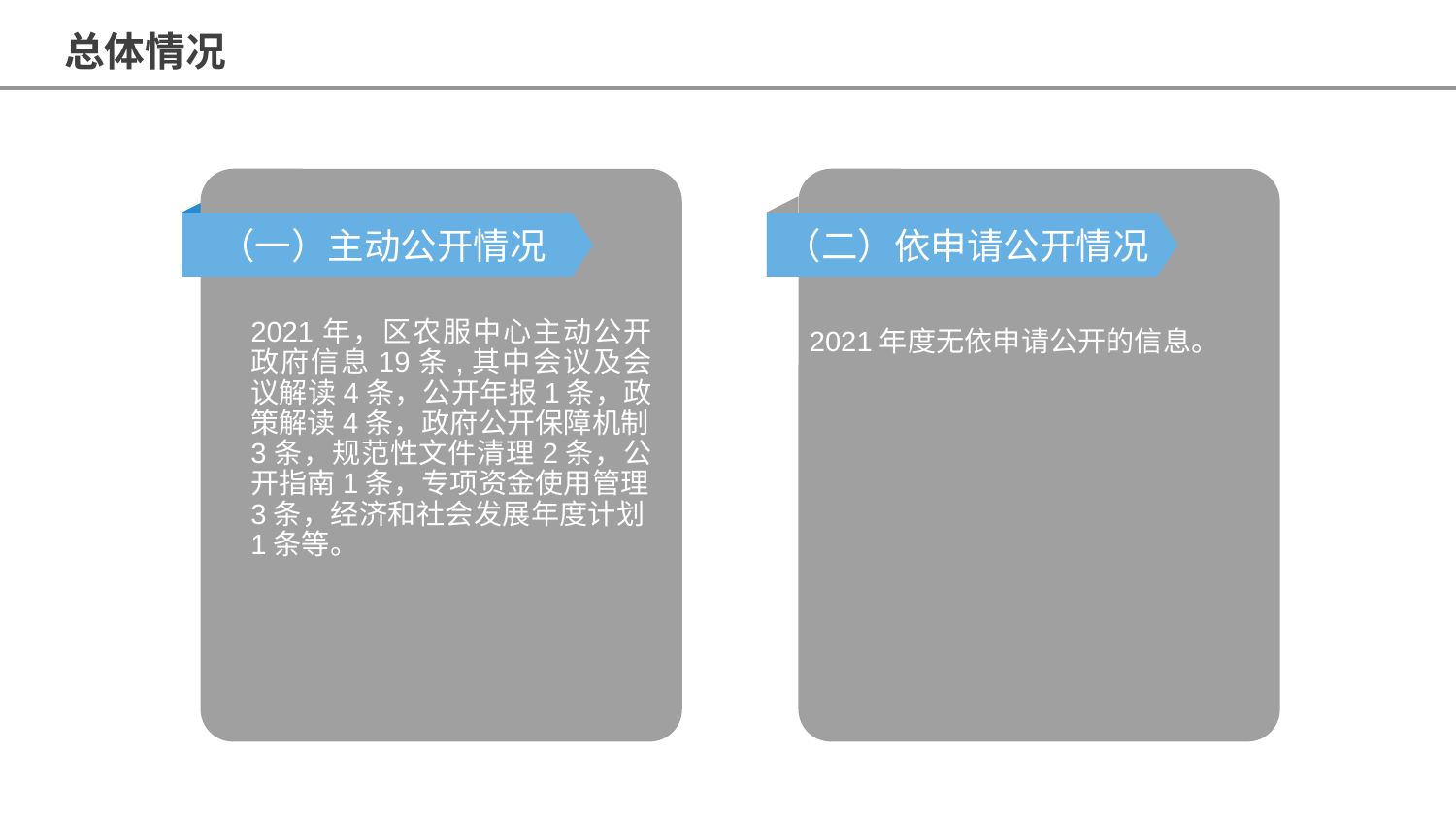

总体情况

（一）主动公开情况
（二）依申请公开情况

2021年，区农服中心主动公开政府信息19条,其中会议及会议解读4条，公开年报1条，政策解读4条，政府公开保障机制3条，规范性文件清理2条，公开指南1条，专项资金使用管理3条，经济和社会发展年度计划1条等。
2021年度无依申请公开的信息。